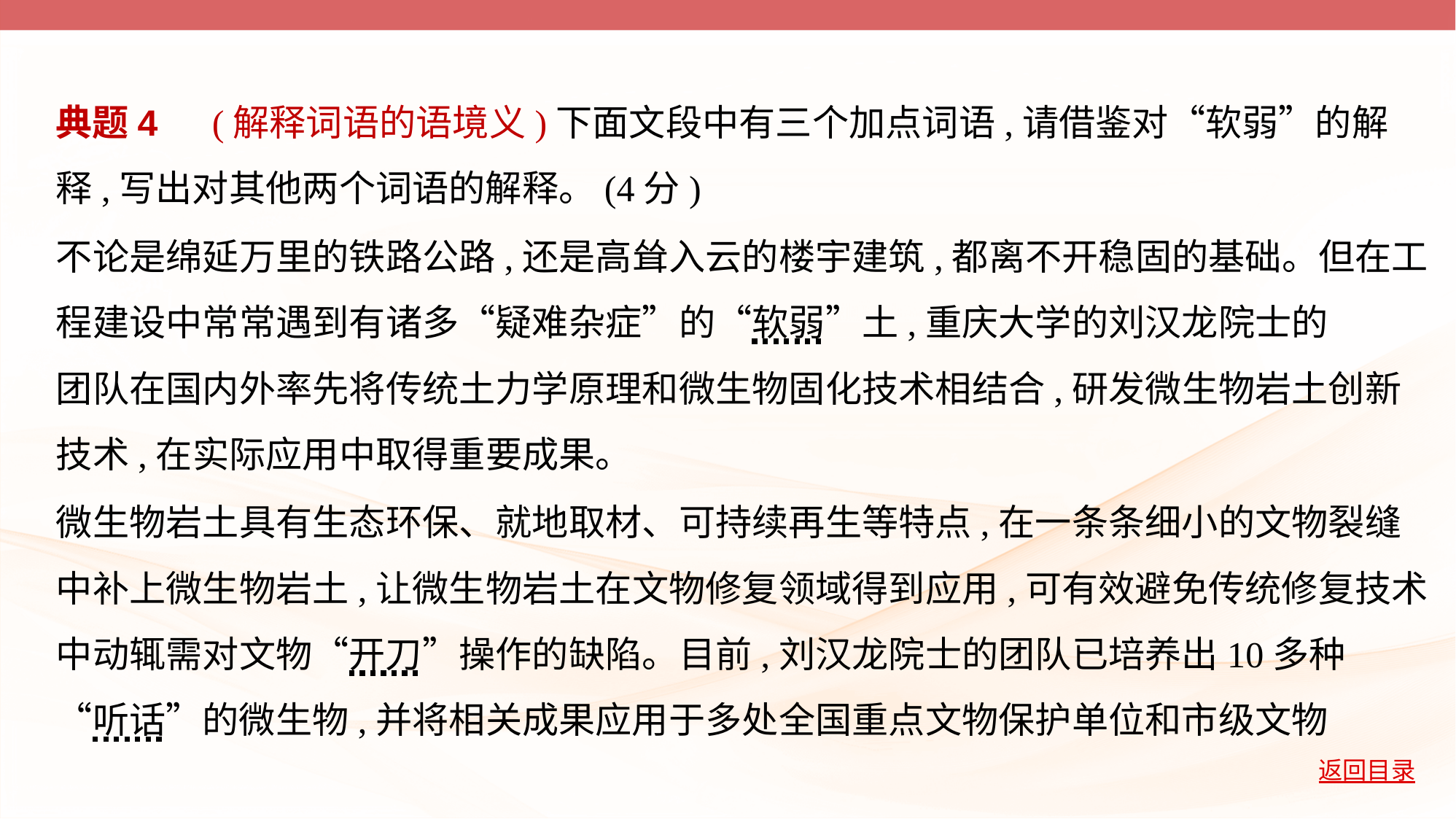

典题4　(解释词语的语境义)下面文段中有三个加点词语,请借鉴对“软弱”的解
释,写出对其他两个词语的解释。(4分)
不论是绵延万里的铁路公路,还是高耸入云的楼宇建筑,都离不开稳固的基础。但在工
程建设中常常遇到有诸多“疑难杂症”的“软弱”土,重庆大学的刘汉龙院士的
团队在国内外率先将传统土力学原理和微生物固化技术相结合,研发微生物岩土创新
技术,在实际应用中取得重要成果。
微生物岩土具有生态环保、就地取材、可持续再生等特点,在一条条细小的文物裂缝
中补上微生物岩土,让微生物岩土在文物修复领域得到应用,可有效避免传统修复技术
中动辄需对文物“开刀”操作的缺陷。目前,刘汉龙院士的团队已培养出10多种
“听话”的微生物,并将相关成果应用于多处全国重点文物保护单位和市级文物